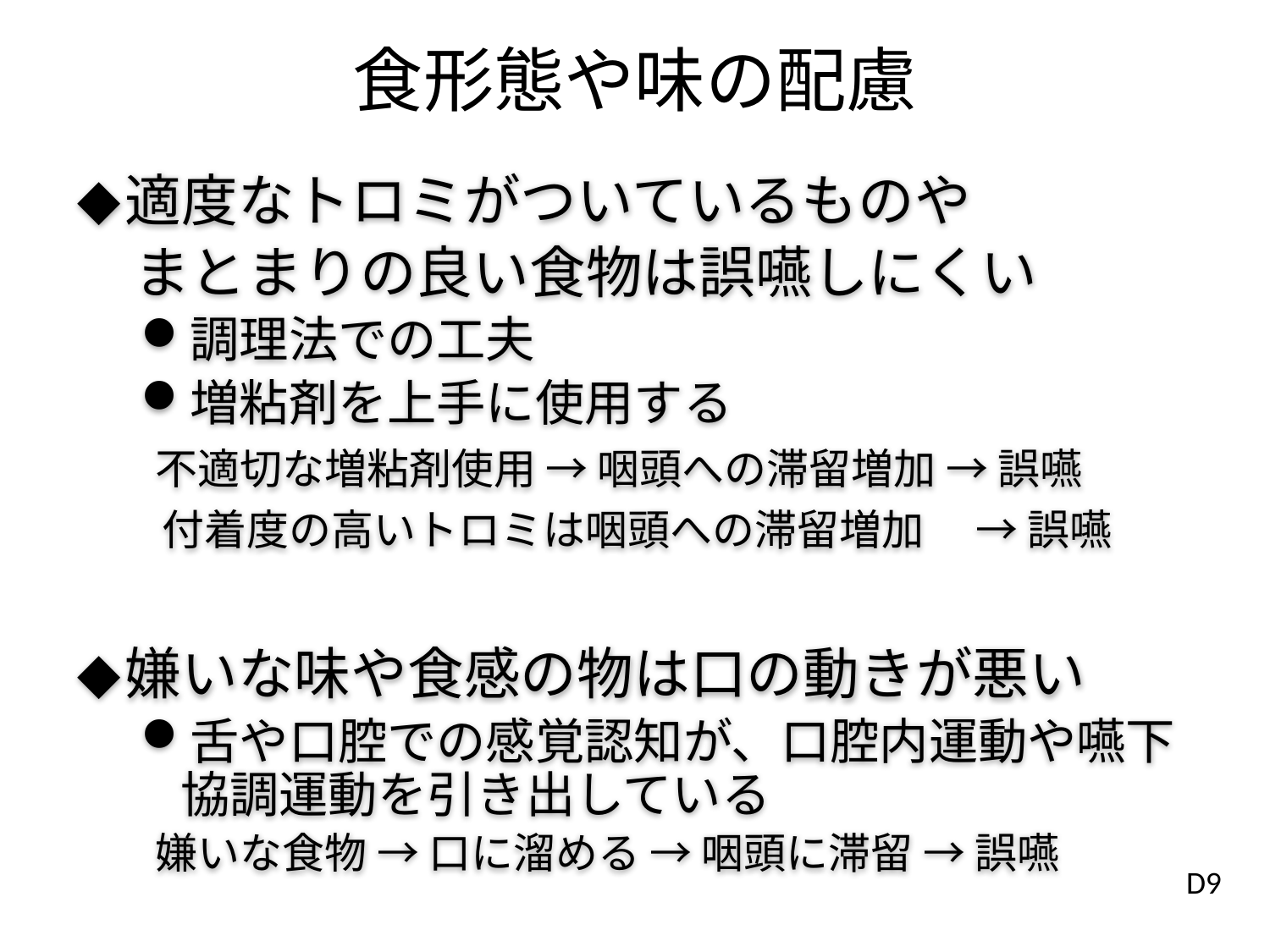

食形態や味の配慮
適度なトロミがついているものや
　まとまりの良い食物は誤嚥しにくい
調理法での工夫
増粘剤を上手に使用する
　　  不適切な増粘剤使用 → 咽頭への滞留増加 → 誤嚥
　　付着度の高いトロミは咽頭への滞留増加 　→ 誤嚥

嫌いな味や食感の物は口の動きが悪い
舌や口腔での感覚認知が、口腔内運動や嚥下協調運動を引き出している
 嫌いな食物 → 口に溜める → 咽頭に滞留 → 誤嚥
D9